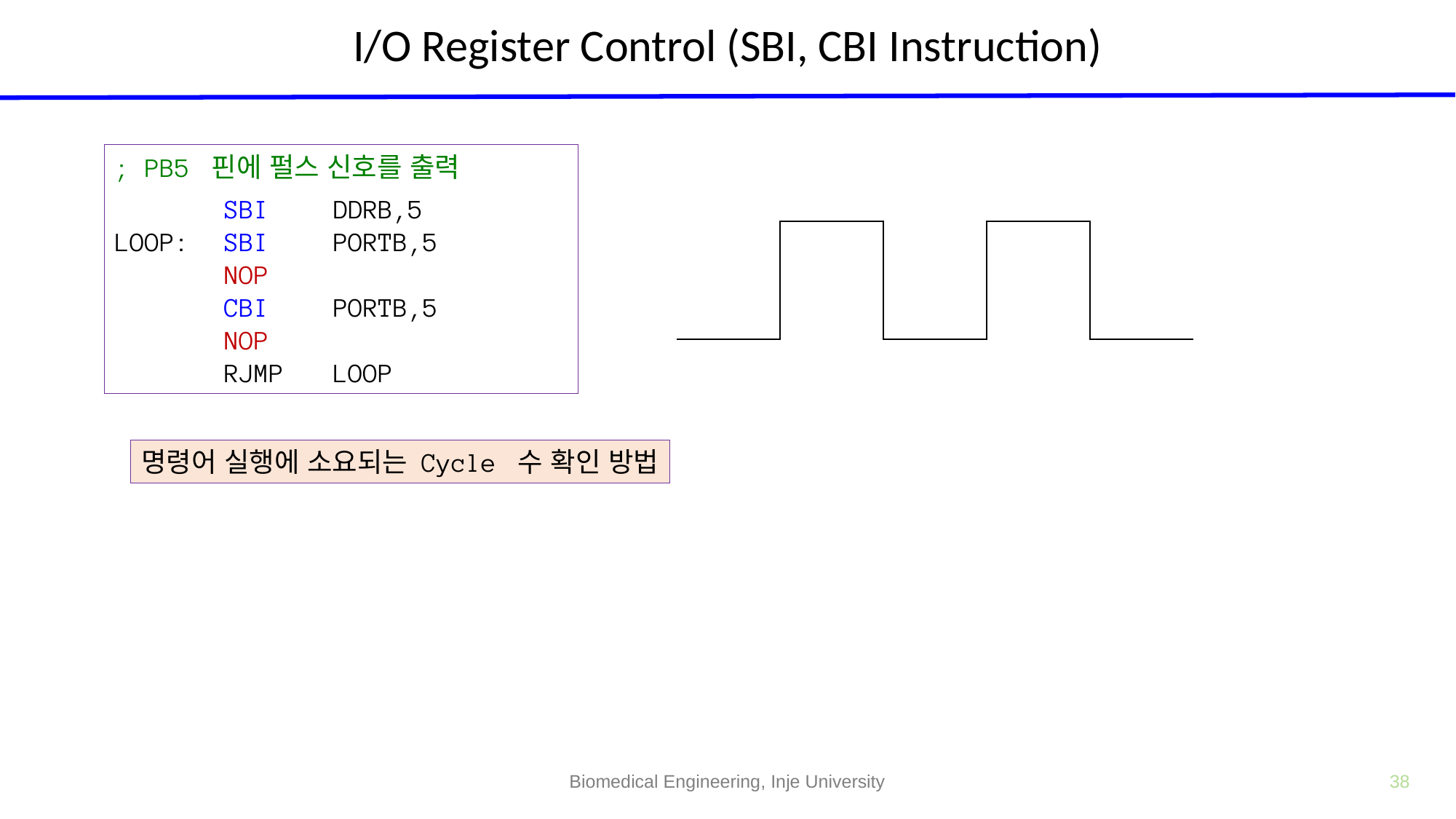

# I/O Register Control (SBI, CBI Instruction)
; PB5 핀에 펄스 신호를 출력
	SBI	DDRB,5
LOOP:	SBI	PORTB,5
	NOP
	CBI	PORTB,5
	NOP
	RJMP	LOOP
|  |  |  |  |  |
| --- | --- | --- | --- | --- |
명령어 실행에 소요되는 Cycle 수 확인 방법
Biomedical Engineering, Inje University
38